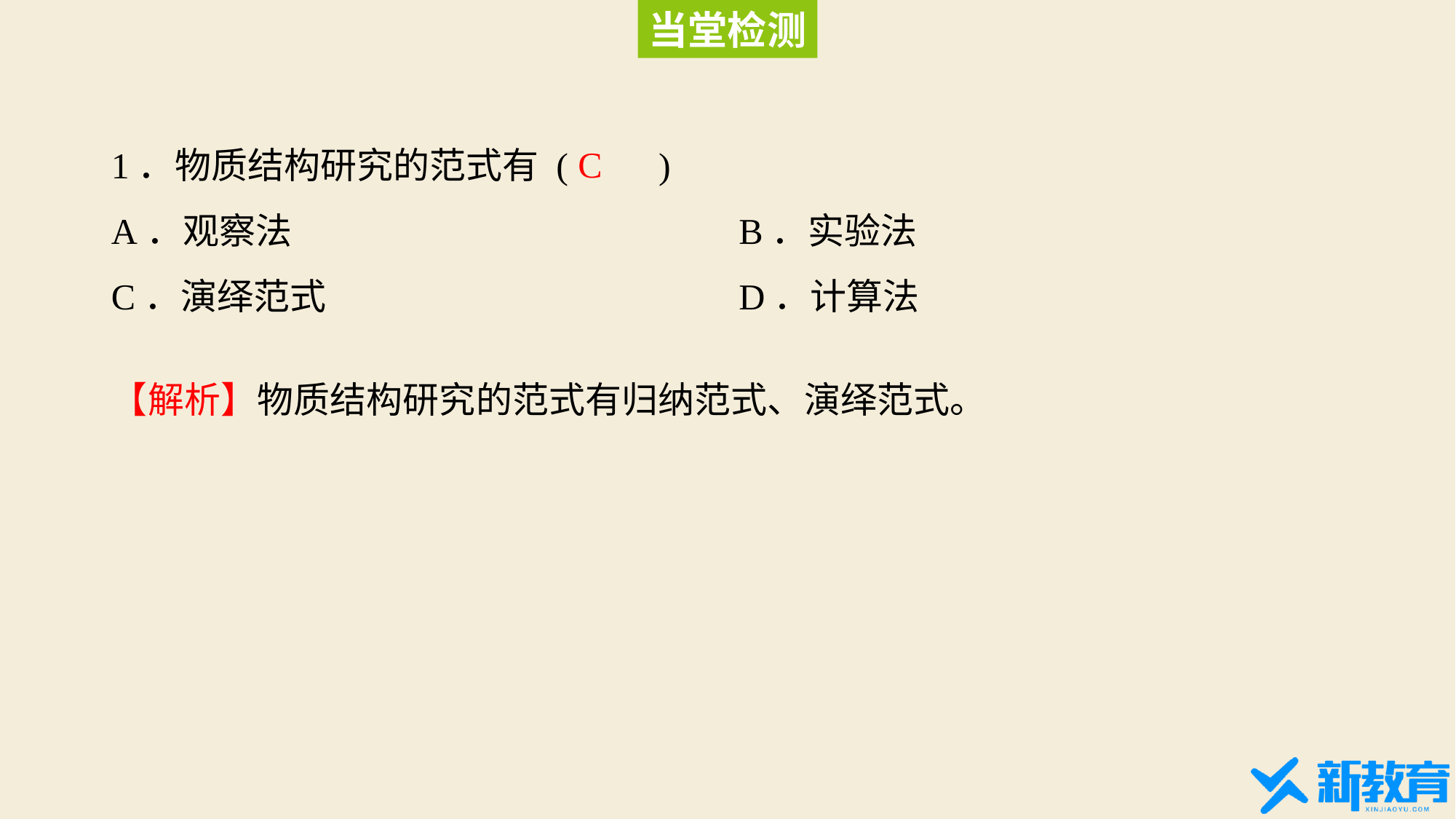

当堂检测
1．物质结构研究的范式有 (　　)
A．观察法	B．实验法
C．演绎范式	D．计算法
C
【解析】物质结构研究的范式有归纳范式、演绎范式。